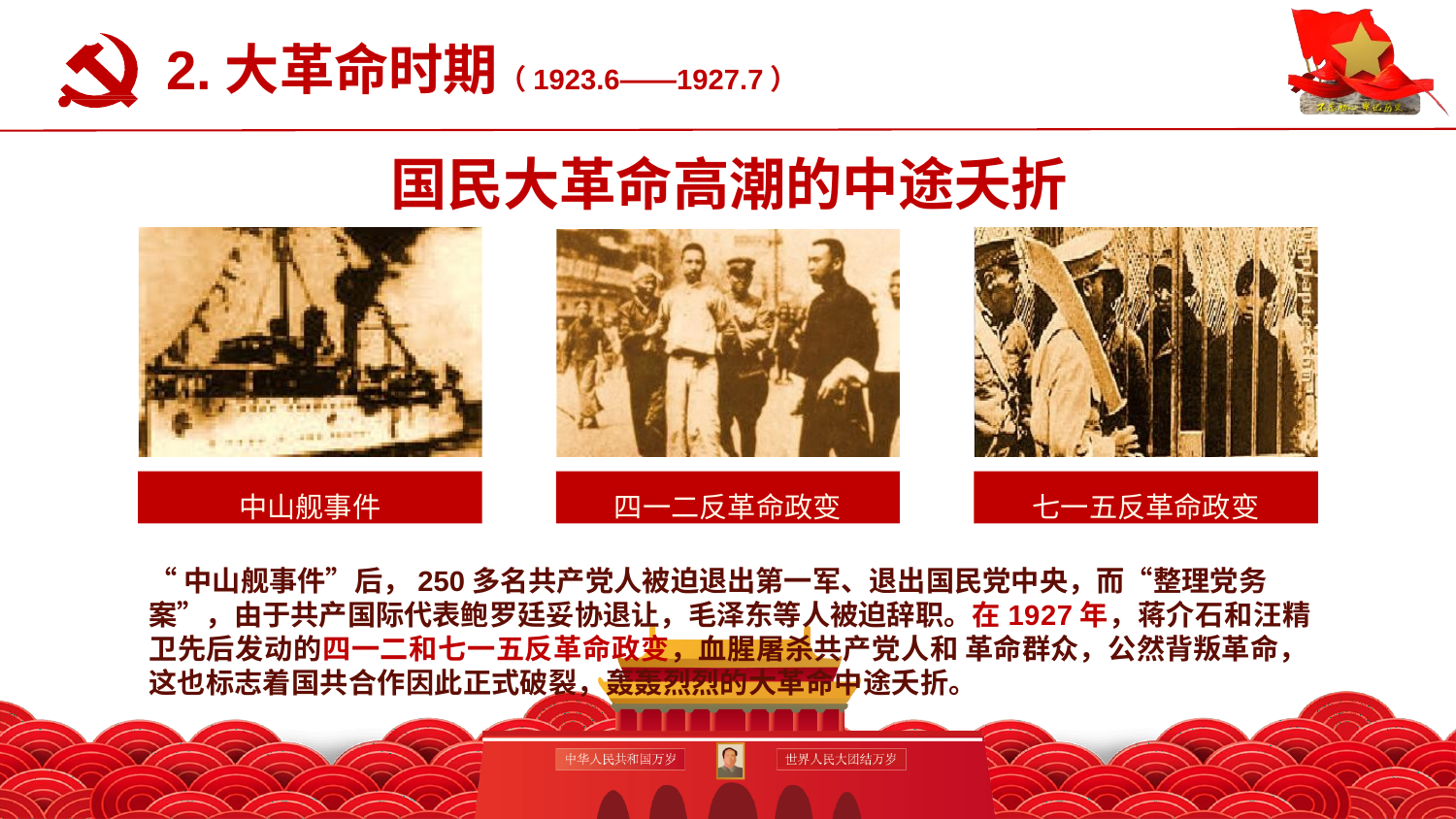

2.大革命时期（1923.6——1927.7）
认真学习党史新中国史

国民大革命高潮的中途夭折

中山舰事件
四一二反革命政变
七一五反革命政变
“中山舰事件”后，250多名共产党人被迫退出第一军、退出国民党中央，而“整理党务案”，由于共产国际代表鲍罗廷妥协退让，毛泽东等人被迫辞职。在1927年，蒋介石和汪精卫先后发动的四一二和七一五反革命政变，血腥屠杀共产党人和 革命群众，公然背叛革命，这也标志着国共合作因此正式破裂，轰轰烈烈的大革命中途夭折。